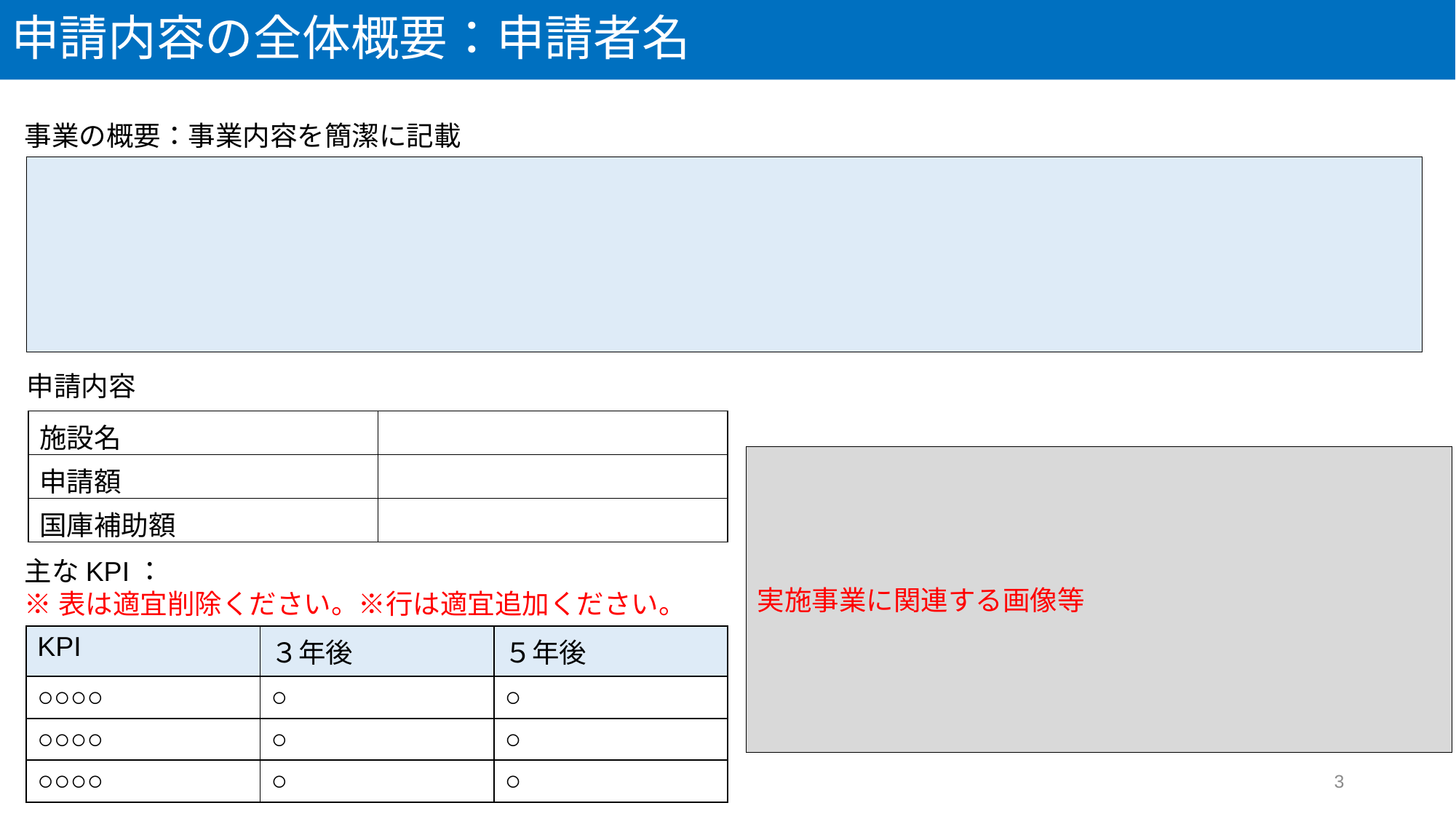

# 申請内容の全体概要：申請者名
事業の概要：事業内容を簡潔に記載

申請内容
| 施設名 |  |
| --- | --- |
| 申請額 |  |
| 国庫補助額 |  |

実施事業に関連する画像等

主なKPI：
※表は適宜削除ください。※行は適宜追加ください。
| KPI | ３年後 | ５年後 |
| --- | --- | --- |
| ○○○○ | ○ | ○ |
| ○○○○ | ○ | ○ |
| ○○○○ | ○ | ○ |
3